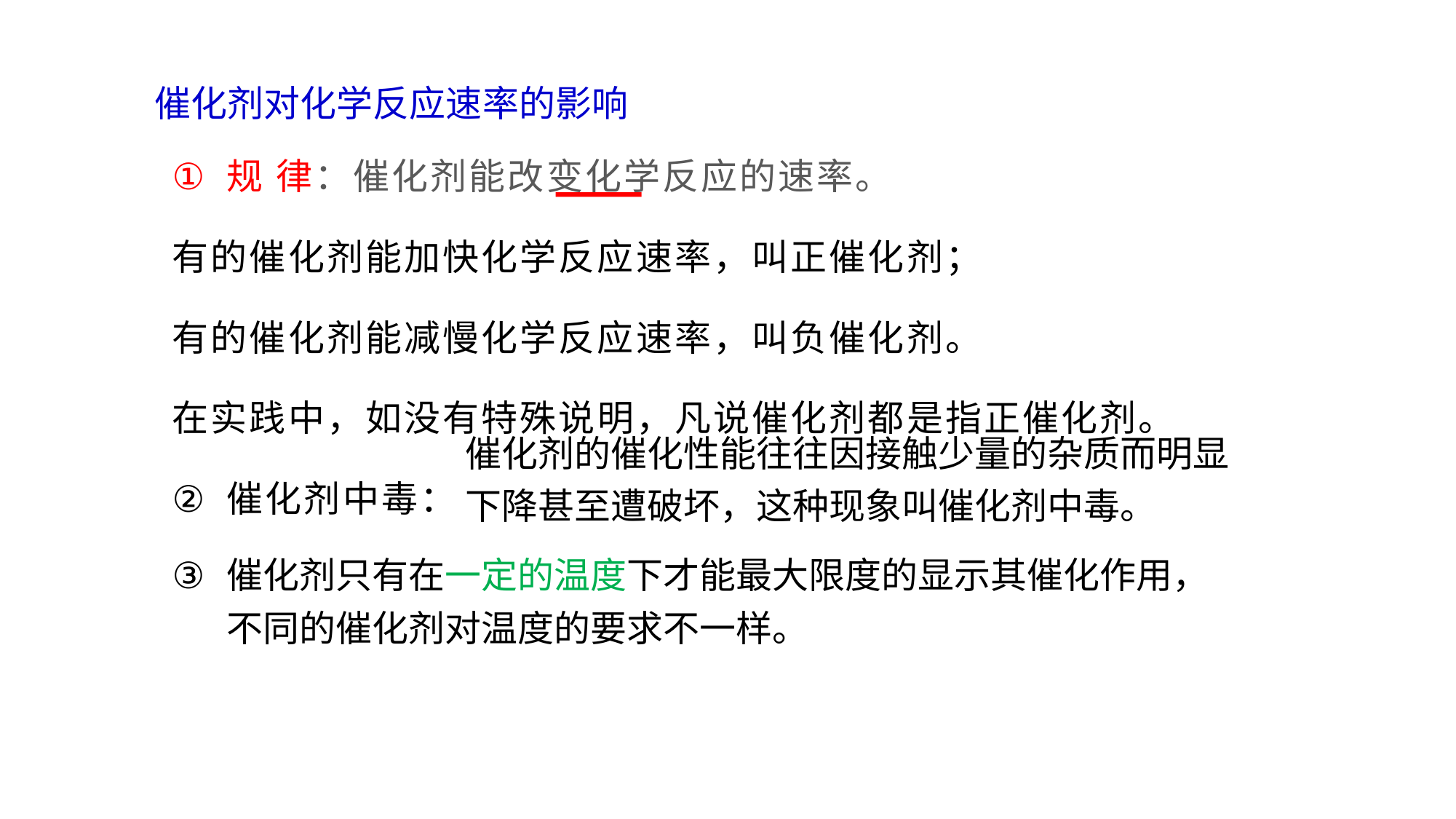

催化剂对化学反应速率的影响
规 律：催化剂能改变化学反应的速率。
有的催化剂能加快化学反应速率，叫正催化剂；
有的催化剂能减慢化学反应速率，叫负催化剂。
在实践中，如没有特殊说明，凡说催化剂都是指正催化剂。
催化剂中毒：

催化剂的催化性能往往因接触少量的杂质而明显下降甚至遭破坏，这种现象叫催化剂中毒。
催化剂只有在一定的温度下才能最大限度的显示其催化作用，不同的催化剂对温度的要求不一样。